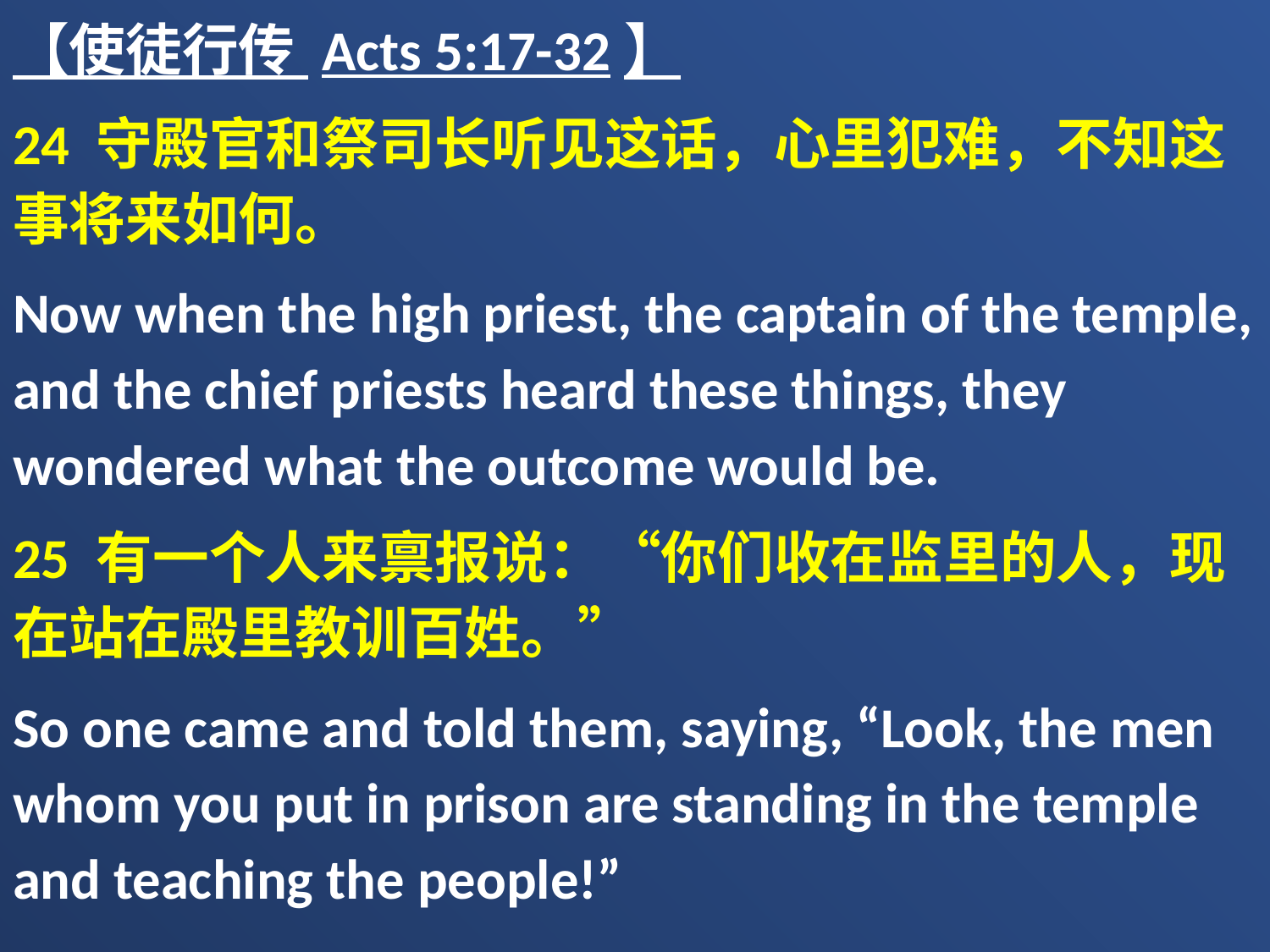

【使徒行传 Acts 5:17-32】
24 守殿官和祭司长听见这话，心里犯难，不知这事将来如何。
Now when the high priest, the captain of the temple, and the chief priests heard these things, they wondered what the outcome would be.
25 有一个人来禀报说：“你们收在监里的人，现在站在殿里教训百姓。”
So one came and told them, saying, “Look, the men whom you put in prison are standing in the temple and teaching the people!”